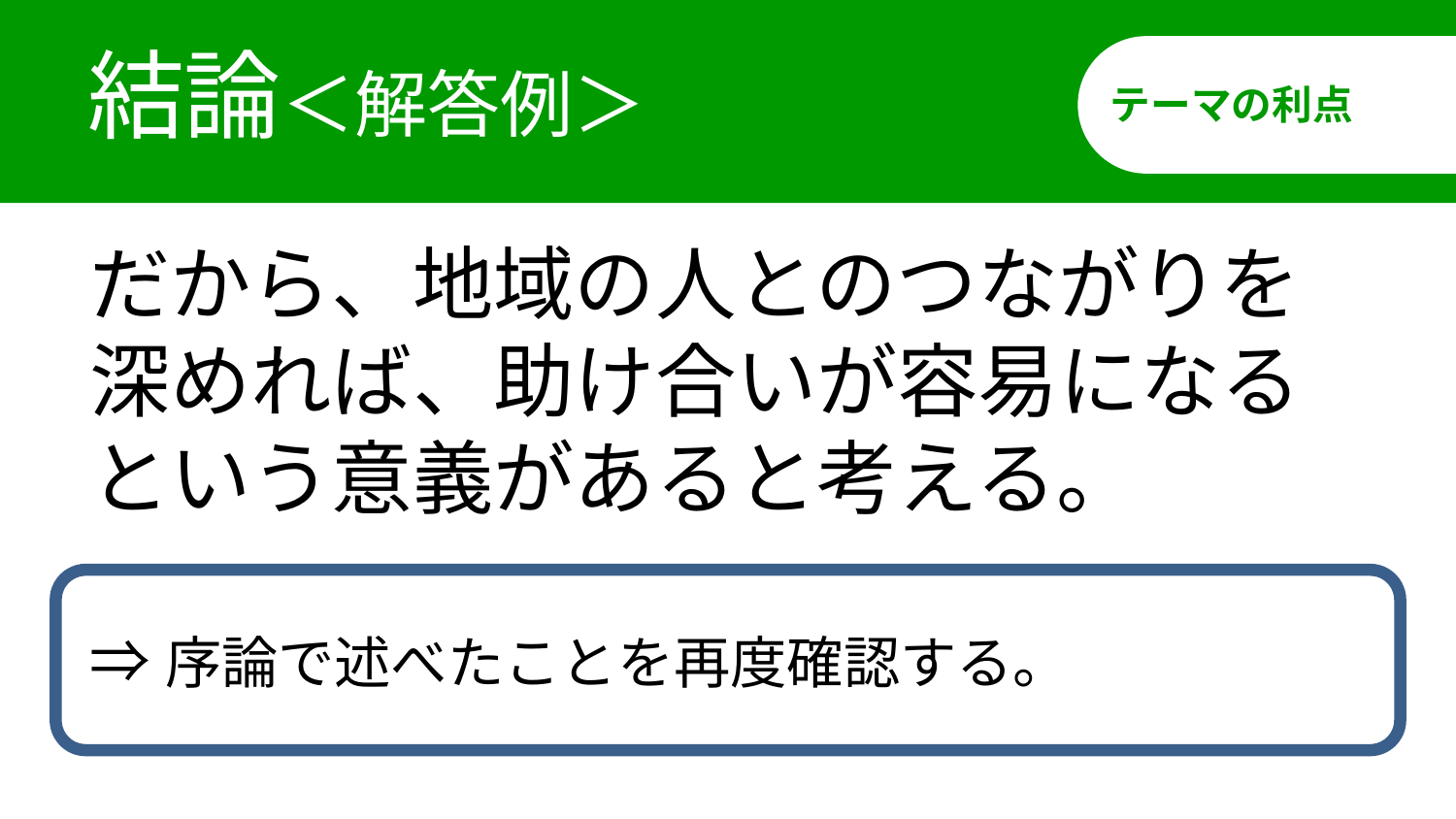

結論＜解答例＞

テーマの利点
だから、地域の人とのつながりを深めれば、助け合いが容易になるという意義があると考える。

⇒序論で述べたことを再度確認する。